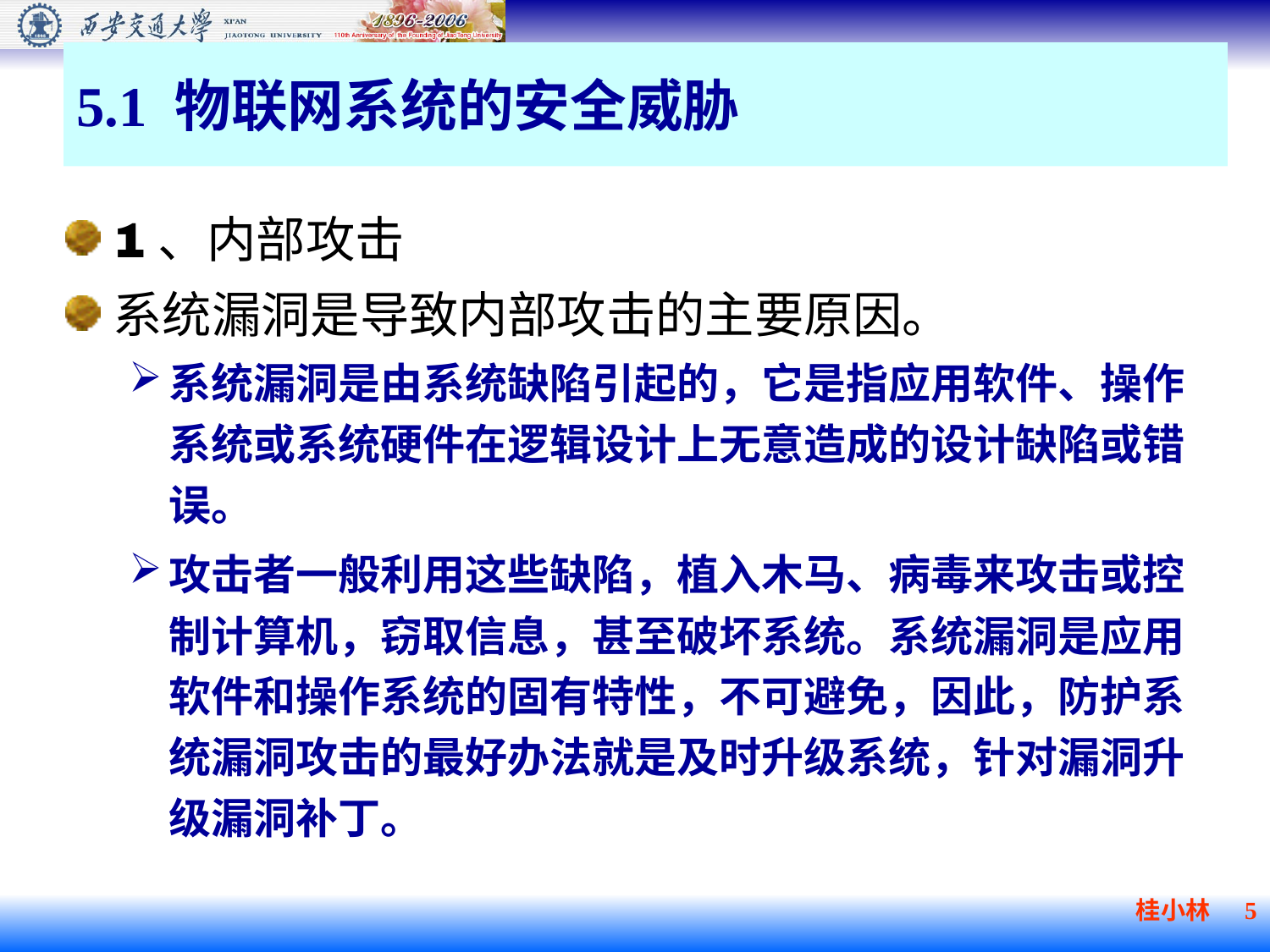

# 5.1 物联网系统的安全威胁
1、内部攻击
系统漏洞是导致内部攻击的主要原因。
系统漏洞是由系统缺陷引起的，它是指应用软件、操作系统或系统硬件在逻辑设计上无意造成的设计缺陷或错误。
攻击者一般利用这些缺陷，植入木马、病毒来攻击或控制计算机，窃取信息，甚至破坏系统。系统漏洞是应用软件和操作系统的固有特性，不可避免，因此，防护系统漏洞攻击的最好办法就是及时升级系统，针对漏洞升级漏洞补丁。

桂小林     5